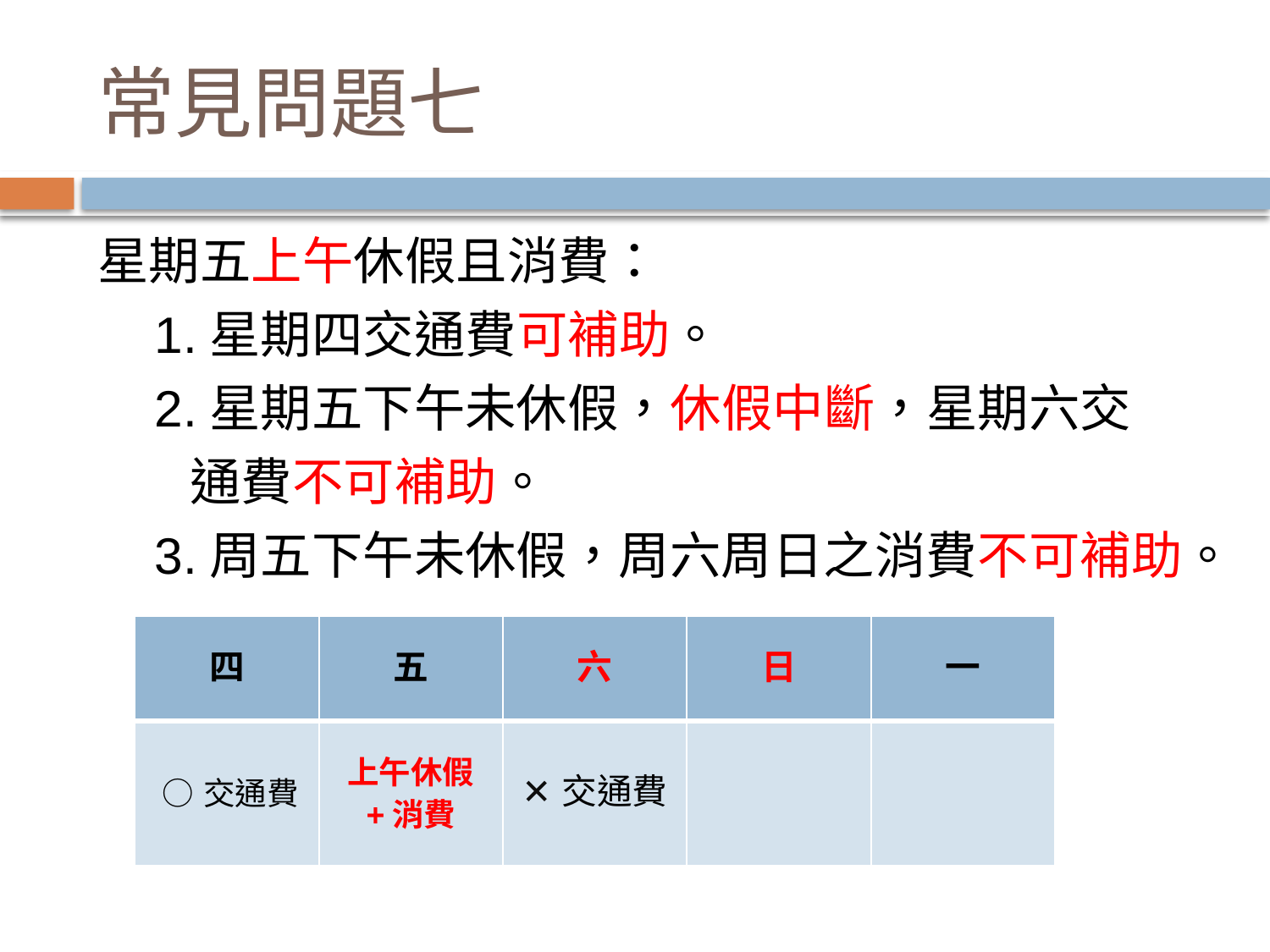

# 常見問題七
星期五上午休假且消費：
    1.星期四交通費可補助。
    2.星期五下午未休假，休假中斷，星期六交
       通費不可補助。
    3.周五下午未休假，周六周日之消費不可補助。
| 四 | 五 | 六 | 日 | 一 |
| --- | --- | --- | --- | --- |
| ○交通費 | 上午休假 +消費 | ✕交通費 |  |  |